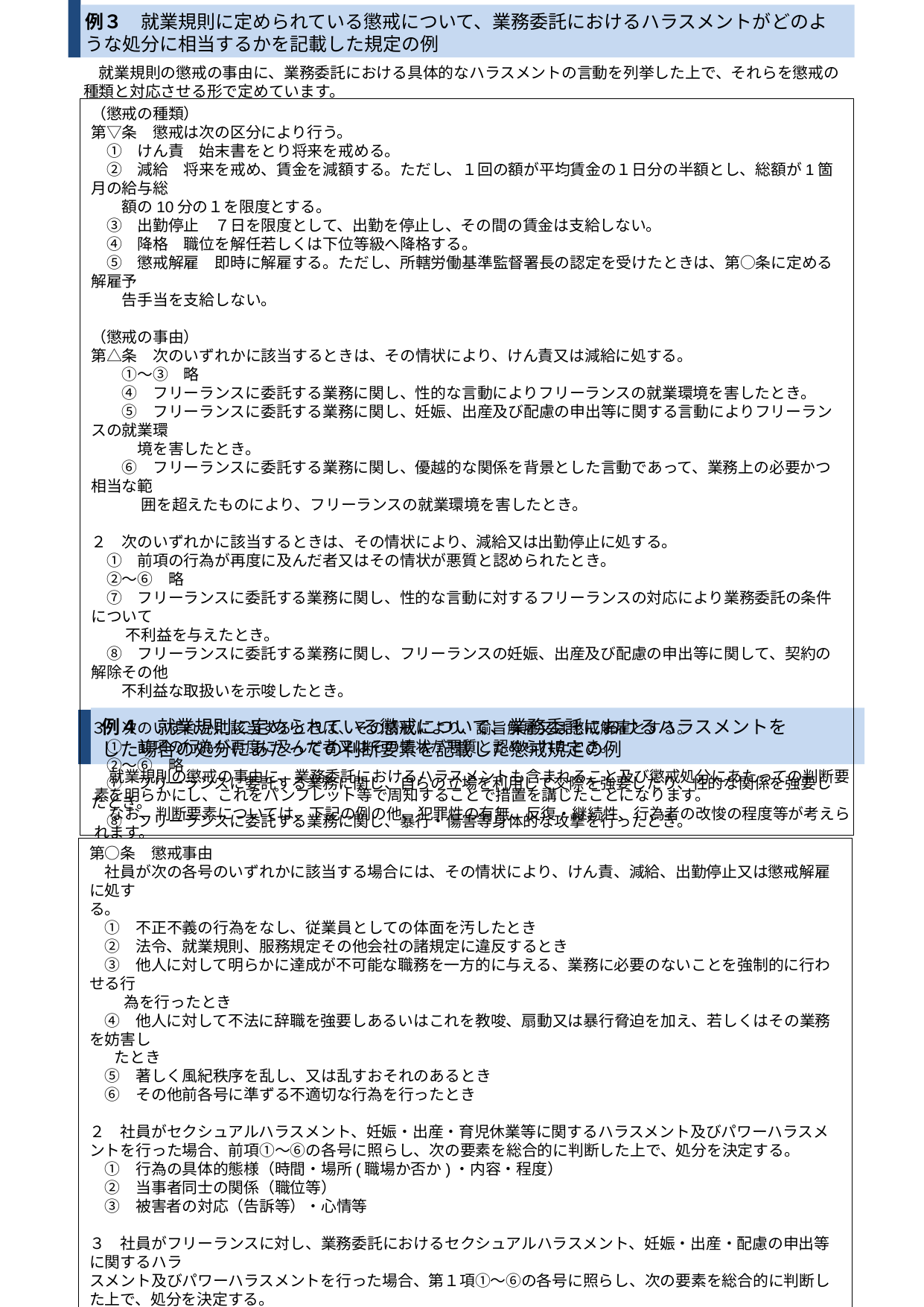

例３　就業規則に定められている懲戒について、業務委託におけるハラスメントがどのような処分に相当するかを記載した規定の例

　就業規則の懲戒の事由に、業務委託における具体的なハラスメントの言動を列挙した上で、それらを懲戒の種類と対応させる形で定めています。
（懲戒の種類）
第▽条　懲戒は次の区分により行う。
　①　けん責　始末書をとり将来を戒める。
　②　減給　将来を戒め、賃金を減額する。ただし、１回の額が平均賃金の１日分の半額とし、総額が1箇月の給与総
　　額の10分の１を限度とする。
　③　出勤停止　７日を限度として、出勤を停止し、その間の賃金は支給しない。
　④　降格　職位を解任若しくは下位等級へ降格する。
　⑤　懲戒解雇　即時に解雇する。ただし、所轄労働基準監督署長の認定を受けたときは、第○条に定める解雇予
　　告手当を支給しない。

（懲戒の事由）
第△条　次のいずれかに該当するときは、その情状により、けん責又は減給に処する。
　　①～③　略
　　④　フリーランスに委託する業務に関し、性的な言動によりフリーランスの就業環境を害したとき。
　　⑤　フリーランスに委託する業務に関し、妊娠、出産及び配慮の申出等に関する言動によりフリーランスの就業環
　　　境を害したとき。
　　⑥　フリーランスに委託する業務に関し、優越的な関係を背景とした言動であって、業務上の必要かつ相当な範
　　　 囲を超えたものにより、フリーランスの就業環境を害したとき。

２　次のいずれかに該当するときは、その情状により、減給又は出勤停止に処する。
　①　前項の行為が再度に及んだ者又はその情状が悪質と認められたとき。
　②～⑥　略
　⑦　フリーランスに委託する業務に関し、性的な言動に対するフリーランスの対応により業務委託の条件について
　　 不利益を与えたとき。
　⑧　フリーランスに委託する業務に関し、フリーランスの妊娠、出産及び配慮の申出等に関して、契約の解除その他
　　不利益な取扱いを示唆したとき。

３　次のいずれかに該当するときは、その情状により、諭旨解雇又は懲戒解雇とする。
　①　前項の行為が再度に及んだ者又はその情状が悪質と認められたとき。
　②～⑥　略
　⑦　フリーランスに委託する業務に関し、自らの立場を利用して交際を強要したり、性的な関係を強要したとき。
　⑧　フリーランスに委託する業務に関し、暴行・傷害等身体的な攻撃を行ったとき。

例４　就業規則に定められている懲戒について、業務委託におけるハラスメントをした場合の処分にあたっての判断要素を記載した懲戒規定の例
　就業規則の懲戒の事由に、業務委託におけるハラスメントも含まれること及び懲戒処分にあたっての判断要素を明らかにし、これをパンフレット等で周知することで措置を講じたことになります。
　なお、判断要素については、下記の例の他、犯罪性の有無、反復・継続性、行為者の改悛の程度等が考えられます。
第○条　懲戒事由
　社員が次の各号のいずれかに該当する場合には、その情状により、けん責、減給、出勤停止又は懲戒解雇に処す
る。
　①　不正不義の行為をなし、従業員としての体面を汚したとき
　②　法令、就業規則、服務規定その他会社の諸規定に違反するとき
　③　他人に対して明らかに達成が不可能な職務を一方的に与える、業務に必要のないことを強制的に行わせる行
　　 為を行ったとき
　④　他人に対して不法に辞職を強要しあるいはこれを教唆、扇動又は暴行脅迫を加え、若しくはその業務を妨害し
      たとき
　⑤　著しく風紀秩序を乱し、又は乱すおそれのあるとき
　⑥　その他前各号に準ずる不適切な行為を行ったとき

２　社員がセクシュアルハラスメント、妊娠・出産・育児休業等に関するハラスメント及びパワーハラスメントを行った場合、前項①～⑥の各号に照らし、次の要素を総合的に判断した上で、処分を決定する。
　①　行為の具体的態様（時間・場所(職場か否か)・内容・程度）
　②　当事者同士の関係（職位等）
　③　被害者の対応（告訴等）・心情等

３　社員がフリーランスに対し、業務委託におけるセクシュアルハラスメント、妊娠・出産・配慮の申出等に関するハラ
スメント及びパワーハラスメントを行った場合、第１項①～⑥の各号に照らし、次の要素を総合的に判断した上で、処分を決定する。
　①　行為の具体的態様（時間・場所(業務を遂行する場所や場面か否か)・内容・程度）
　②　当事者同士の関係（契約担当や検査担当などフリーランスに委託する業務上の立場等）
　③　被害者の対応（告訴等）・心情等